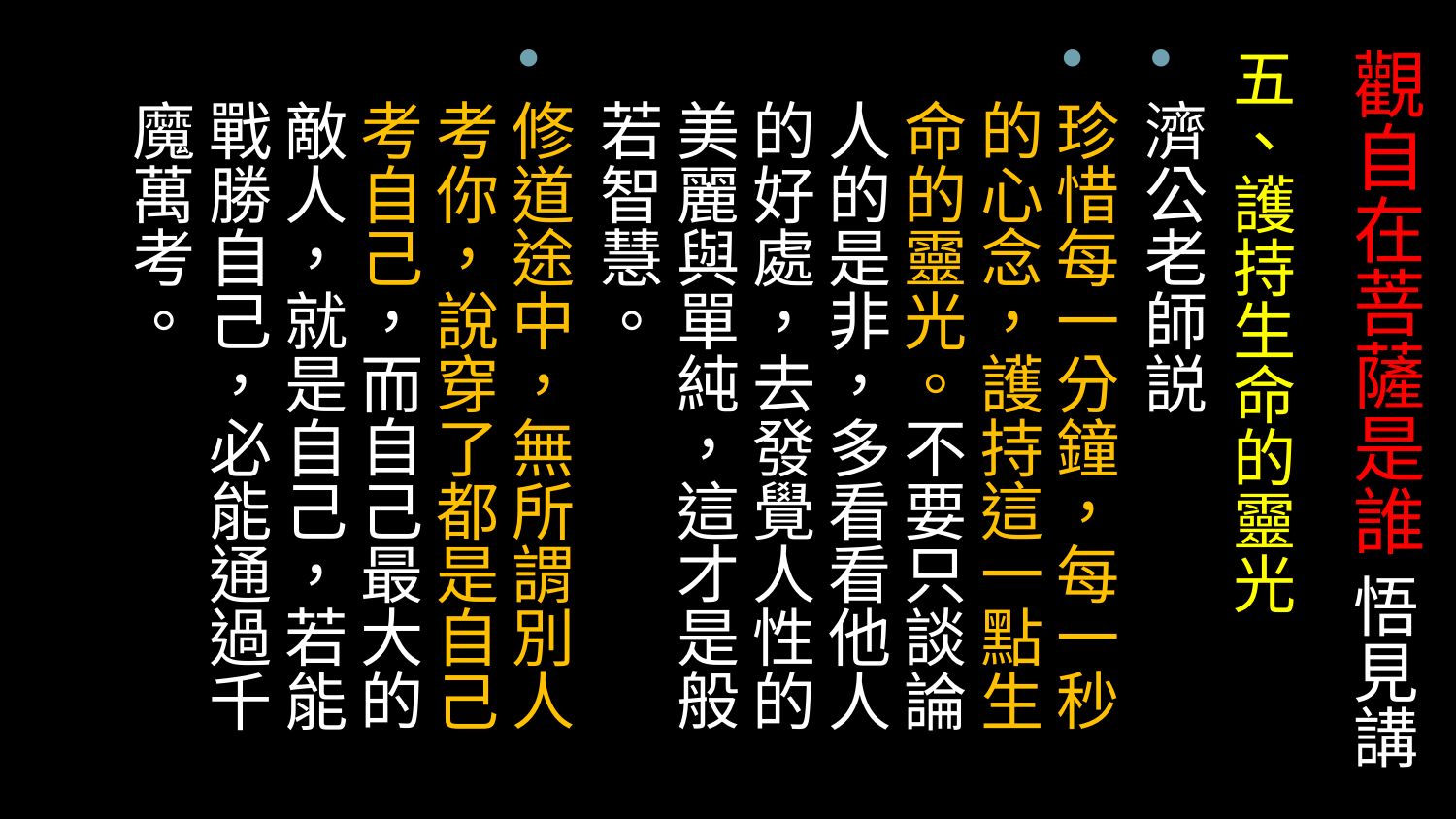

# 觀自在菩薩是誰 悟見講
五、護持生命的靈光
濟公老師説
珍惜每一分鐘，每一秒的心念，護持這一點生命的靈光。不要只談論人的是非，多看看他人的好處，去發覺人性的美麗與單純，這才是般若智慧。
修道途中，無所謂別人考你，說穿了都是自己考自己，而自己最大的敵人，就是自己，若能戰勝自己，必能通過千魔萬考。